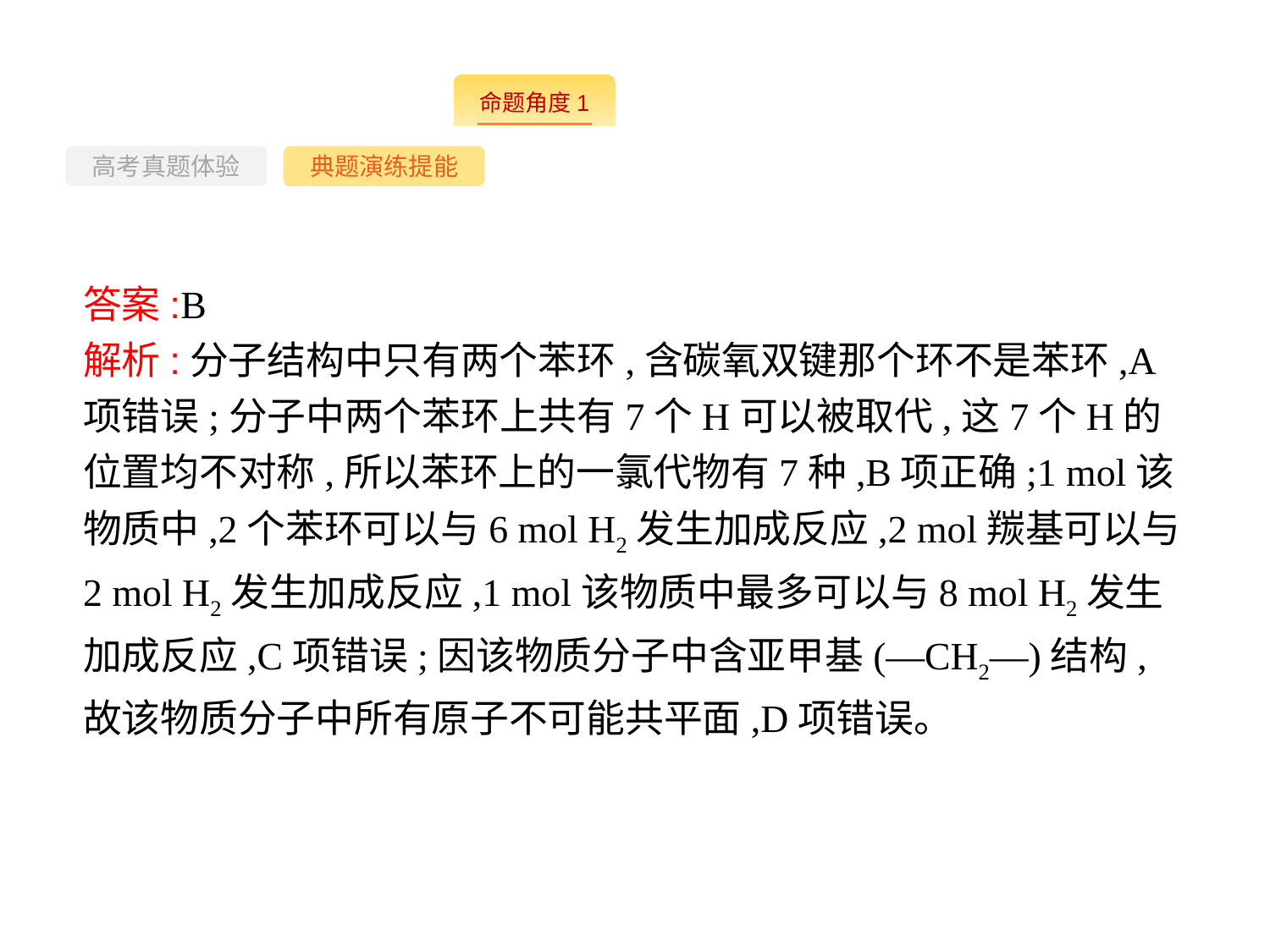

-22-
高考真题体验
典题演练提能
答案:B
解析:分子结构中只有两个苯环,含碳氧双键那个环不是苯环,A项错误;分子中两个苯环上共有7个H可以被取代,这7个H的位置均不对称,所以苯环上的一氯代物有7种,B项正确;1 mol该物质中,2个苯环可以与6 mol H2发生加成反应,2 mol羰基可以与2 mol H2发生加成反应,1 mol该物质中最多可以与8 mol H2发生加成反应,C项错误;因该物质分子中含亚甲基(—CH2—)结构,故该物质分子中所有原子不可能共平面,D项错误。